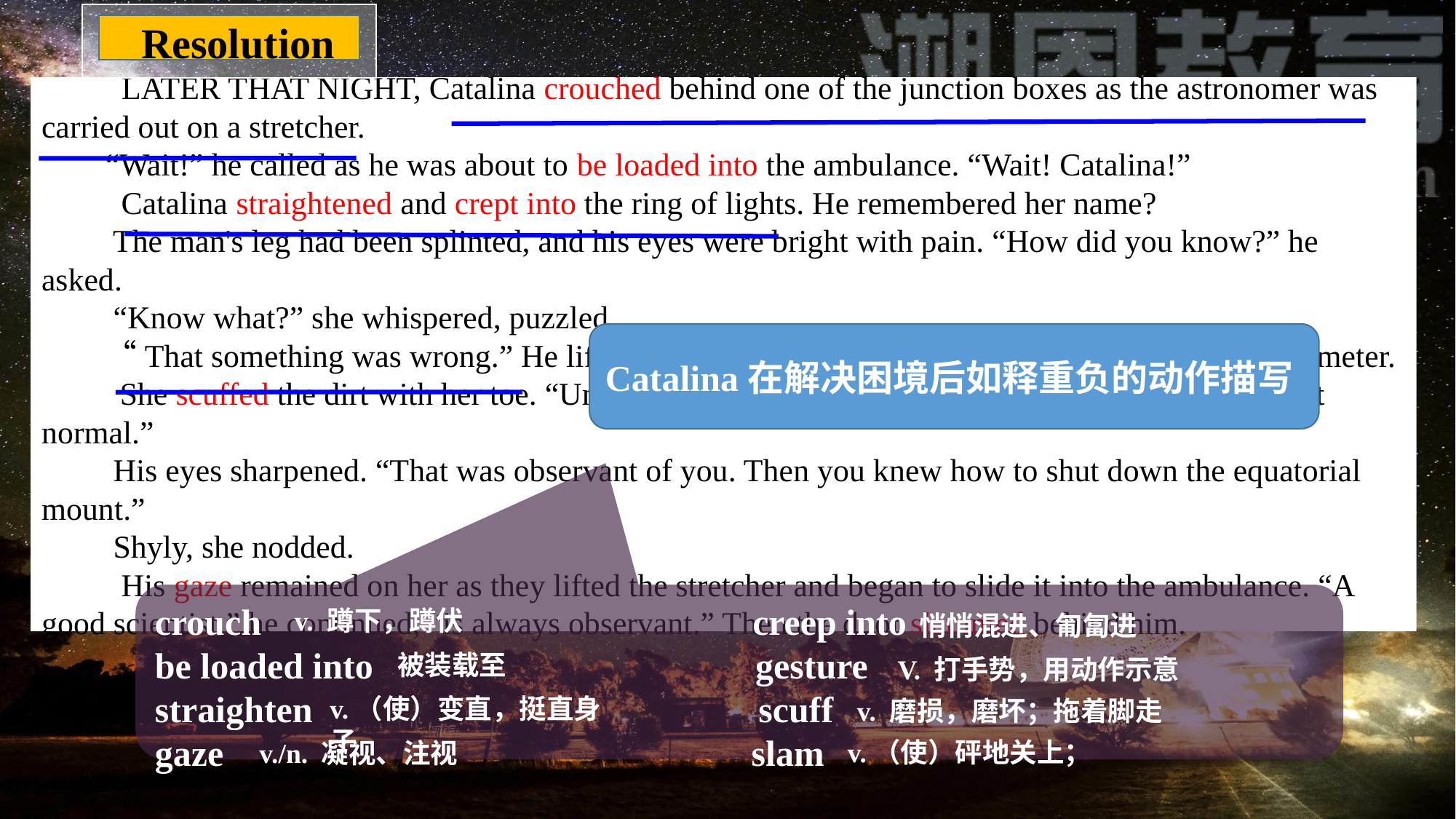

Resolution
# LATER THAT NIGHT, Catalina crouched behind one of the junction boxes as the astronomer was carried out on a stretcher. “Wait!” he called as he was about to be loaded into the ambulance. “Wait! Catalina!” Catalina straightened and crept into the ring of lights. He remembered her name? The man's leg had been splinted, and his eyes were bright with pain. “How did you know?” he asked. “Know what?” she whispered, puzzled. 　　“That something was wrong.” He lifted a hand to gesture vaguely in the direction of the one-meter. 　　 She scuffed the dirt with her toe. “Um, I saw the barrel pointing down, and I knew . .. it wasn't normal.” His eyes sharpened. “That was observant of you. Then you knew how to shut down the equatorial mount.” Shyly, she nodded. His gaze remained on her as they lifted the stretcher and began to slide it into the ambulance. “A good scientist,” he continued, “is always observant.” Then the door slammed behind him.
Catalina在解决困境后如释重负的动作描写
crouch                                                      creep into
be loaded into                                          gesture
straighten                                                 scuff
gaze                                                          slam
v. 蹲下，蹲伏
悄悄混进、匍匐进
被装载至
V. 打手势，用动作示意
v.（使）变直，挺直身子
v. 磨损，磨坏；拖着脚走
v.（使）砰地关上；
v./n. 凝视、注视